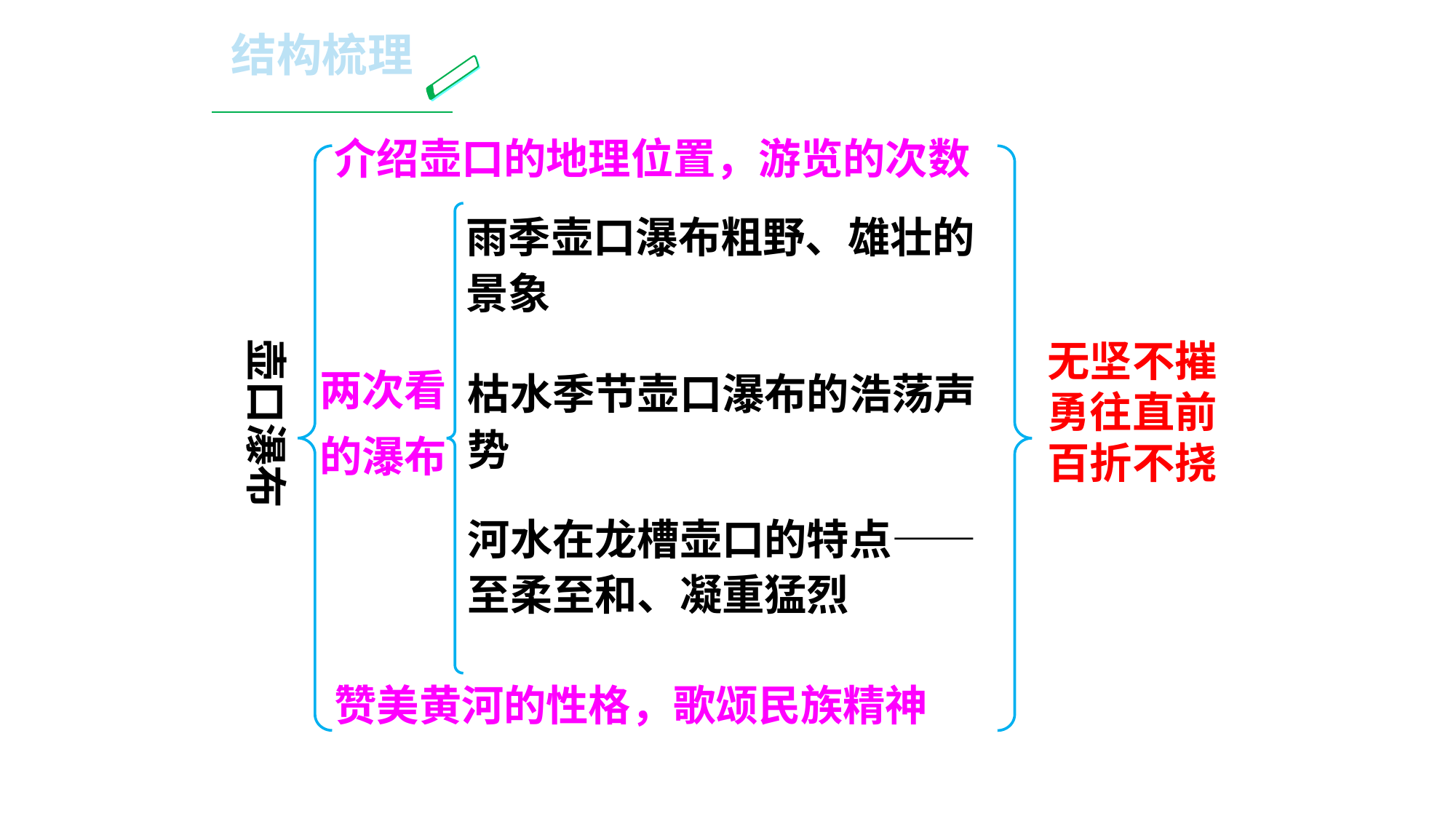

结构梳理

介绍壶口的地理位置，游览的次数

雨季壶口瀑布粗野、雄壮的景象

壶口瀑布
无坚不摧
勇往直前
百折不挠
两次看的瀑布
枯水季节壶口瀑布的浩荡声势
河水在龙槽壶口的特点——至柔至和、凝重猛烈
赞美黄河的性格，歌颂民族精神